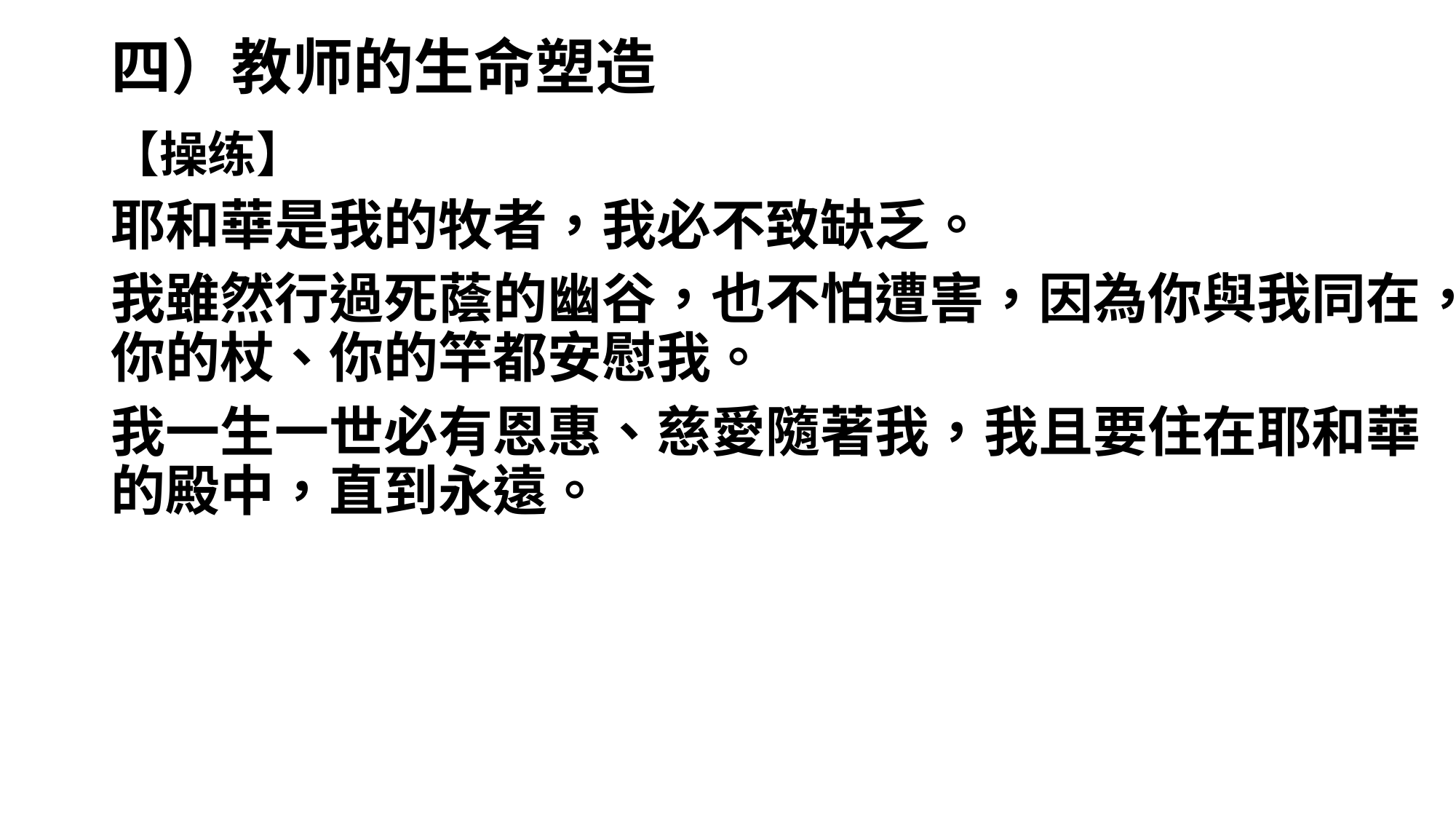

# 四）教师的生命塑造
【操练】
耶和華是我的牧者，我必不致缺乏。
我雖然行過死蔭的幽谷，也不怕遭害，因為你與我同在，你的杖、你的竿都安慰我。
我一生一世必有恩惠、慈愛隨著我，我且要住在耶和華的殿中，直到永遠。